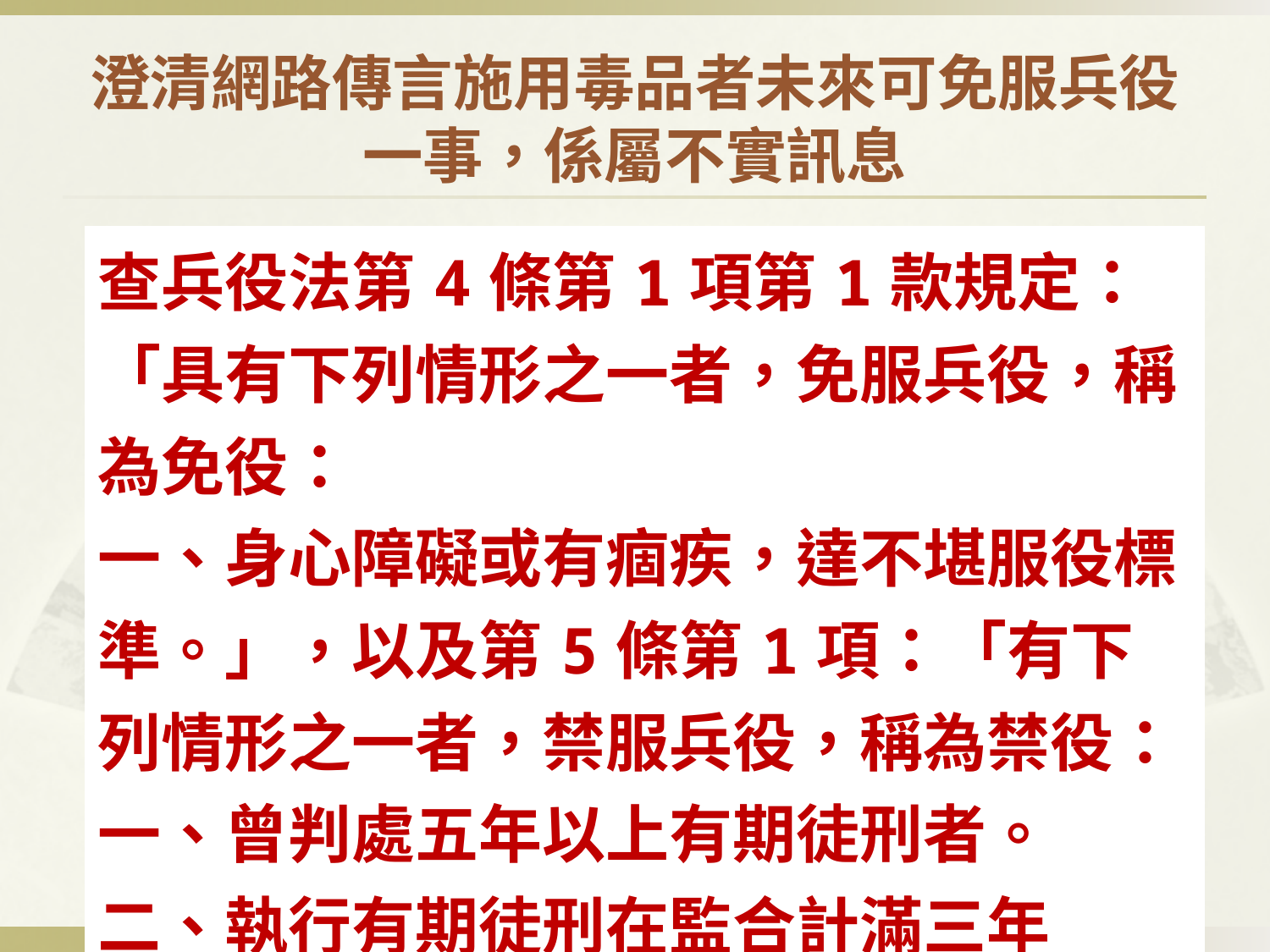

# 澄清網路傳言施用毒品者未來可免服兵役一事，係屬不實訊息
| 查兵役法第4條第1項第1款規定：「具有下列情形之一者，免服兵役，稱為免役： 一、身心障礙或有痼疾，達不堪服役標準。」，以及第5條第1項：「有下列情形之一者，禁服兵役，稱為禁役：一、曾判處五年以上有期徒刑者。 二、執行有期徒刑在監合計滿三年者。」。 |
| --- |